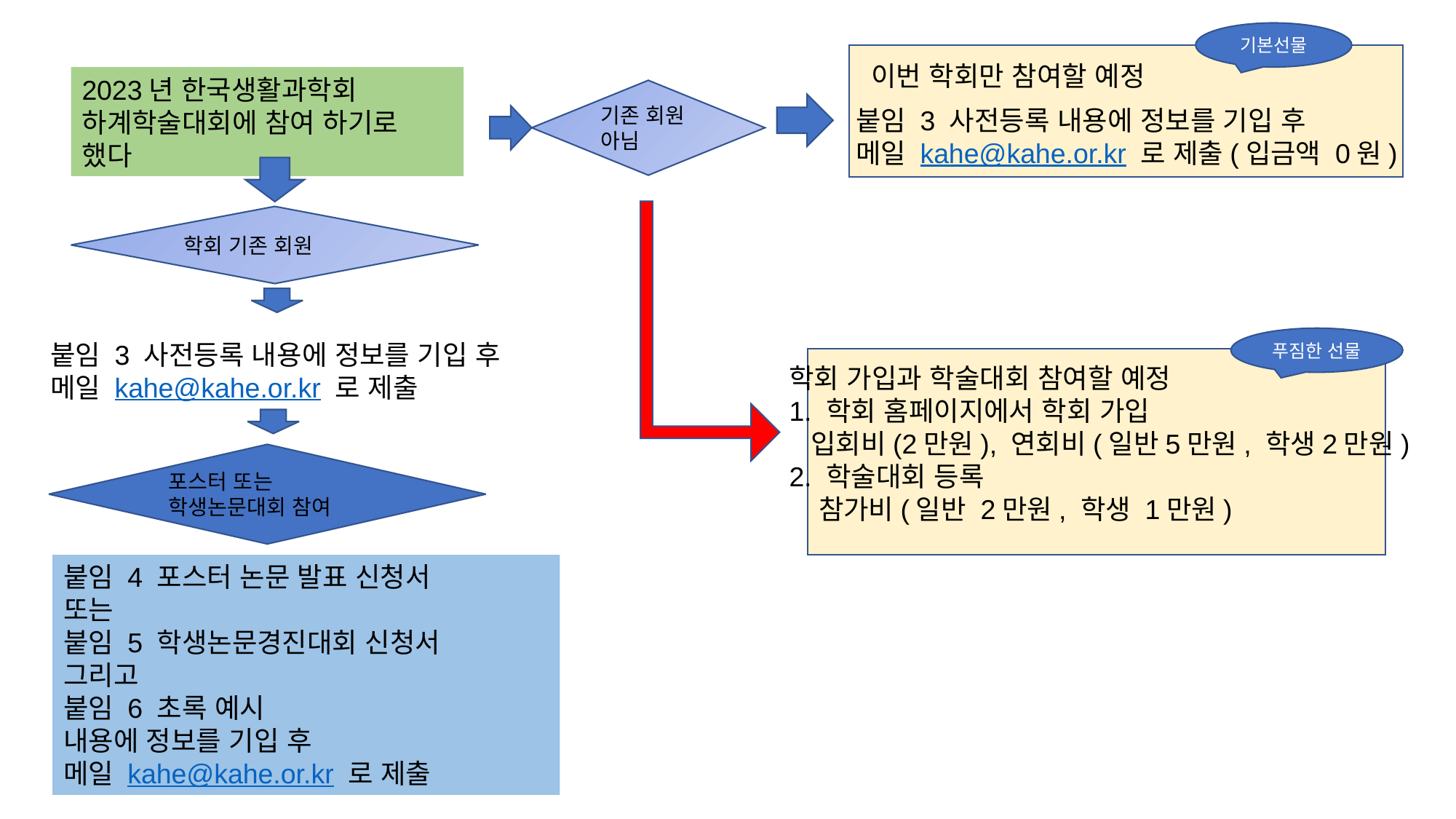

기본선물

이번 학회만 참여할 예정
2023년 한국생활과학회 하계학술대회에 참여 하기로 했다
기존 회원 아님

붙임 3 사전등록 내용에 정보를 기입 후
메일 kahe@kahe.or.kr 로 제출(입금액 0원)

학회 기존 회원

푸짐한 선물
붙임 3 사전등록 내용에 정보를 기입 후
메일 kahe@kahe.or.kr 로 제출

학회 가입과 학술대회 참여할 예정
1. 학회 홈페이지에서 학회 가입
  입회비(2만원), 연회비(일반5만원, 학생2만원)
2. 학술대회 등록
   참가비(일반 2만원, 학생 1만원)

포스터 또는
학생논문대회 참여
붙임 4 포스터 논문 발표 신청서
또는
붙임 5 학생논문경진대회 신청서
그리고
붙임 6 초록 예시
내용에 정보를 기입 후
메일 kahe@kahe.or.kr 로 제출